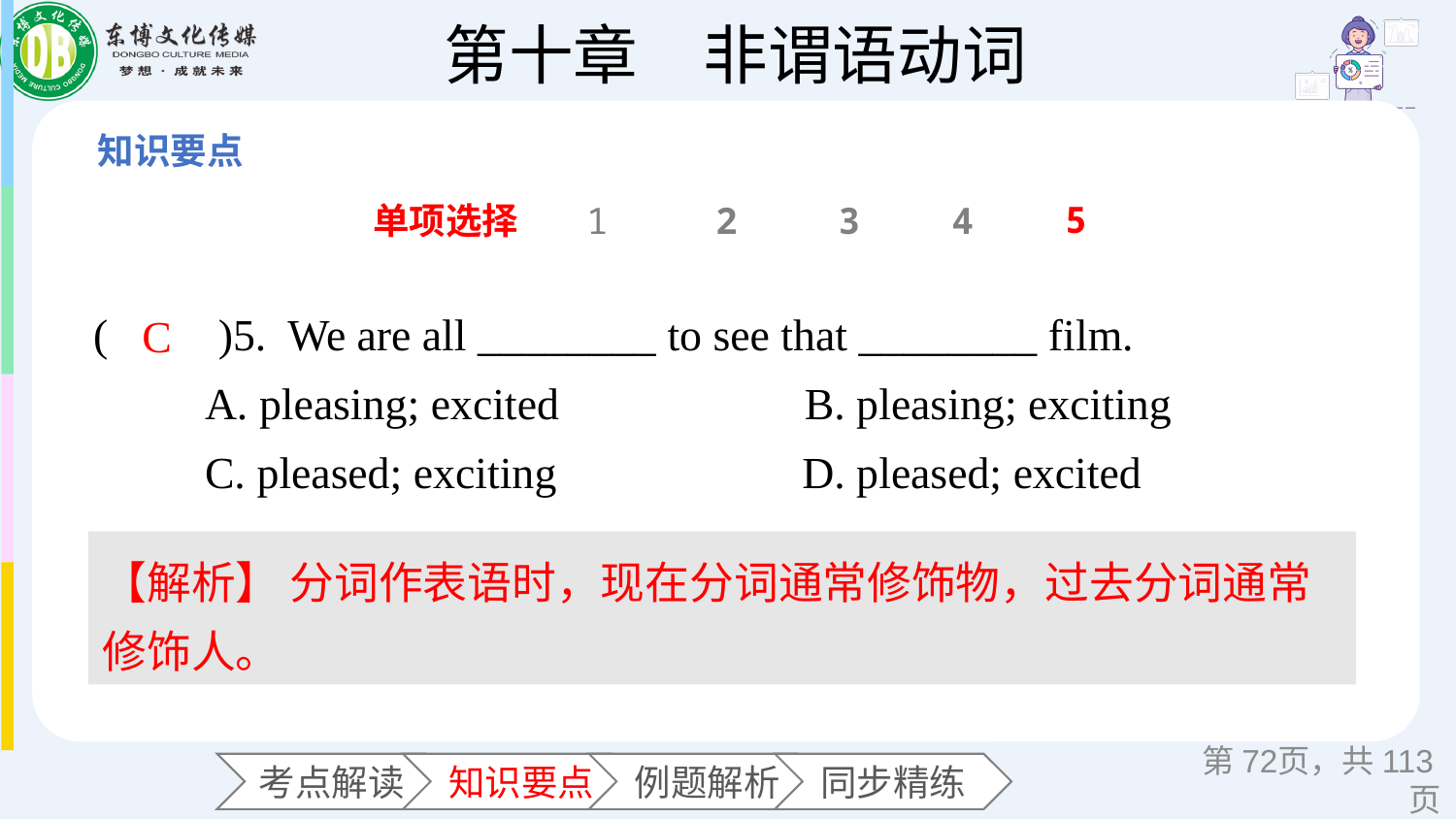

5
单项选择
1
2
3
4
(　　)5.  We are all ________ to see that ________ film.
          A. pleasing; excited                      B. pleasing; exciting
          C. pleased; exciting                      D. pleased; excited
C
【解析】 分词作表语时，现在分词通常修饰物，过去分词通常修饰人。
第72页，共113页